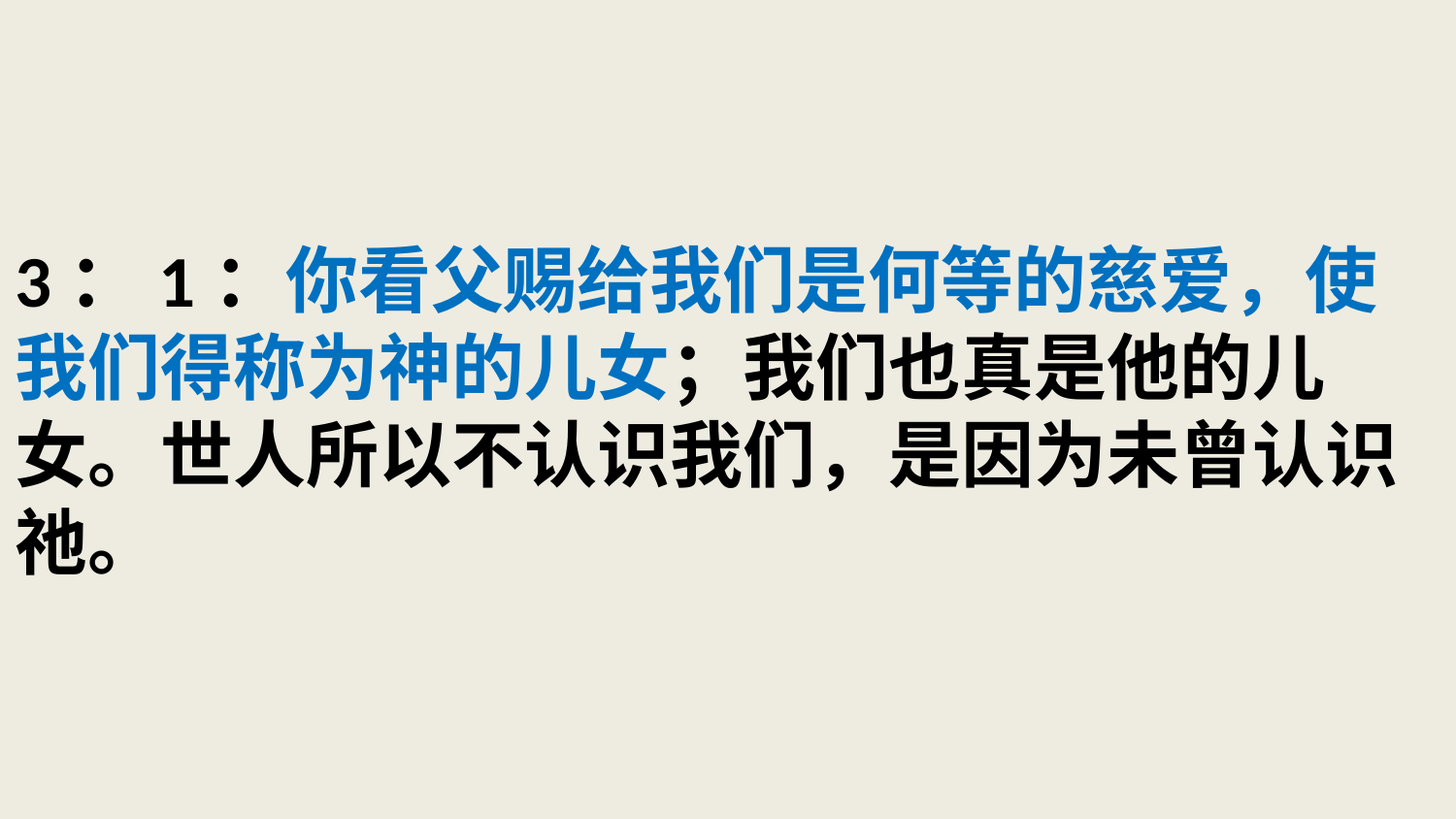

# 3：1：你看父赐给我们是何等的慈爱，使我们得称为神的儿女；我们也真是他的儿女。世人所以不认识我们，是因为未曾认识祂。